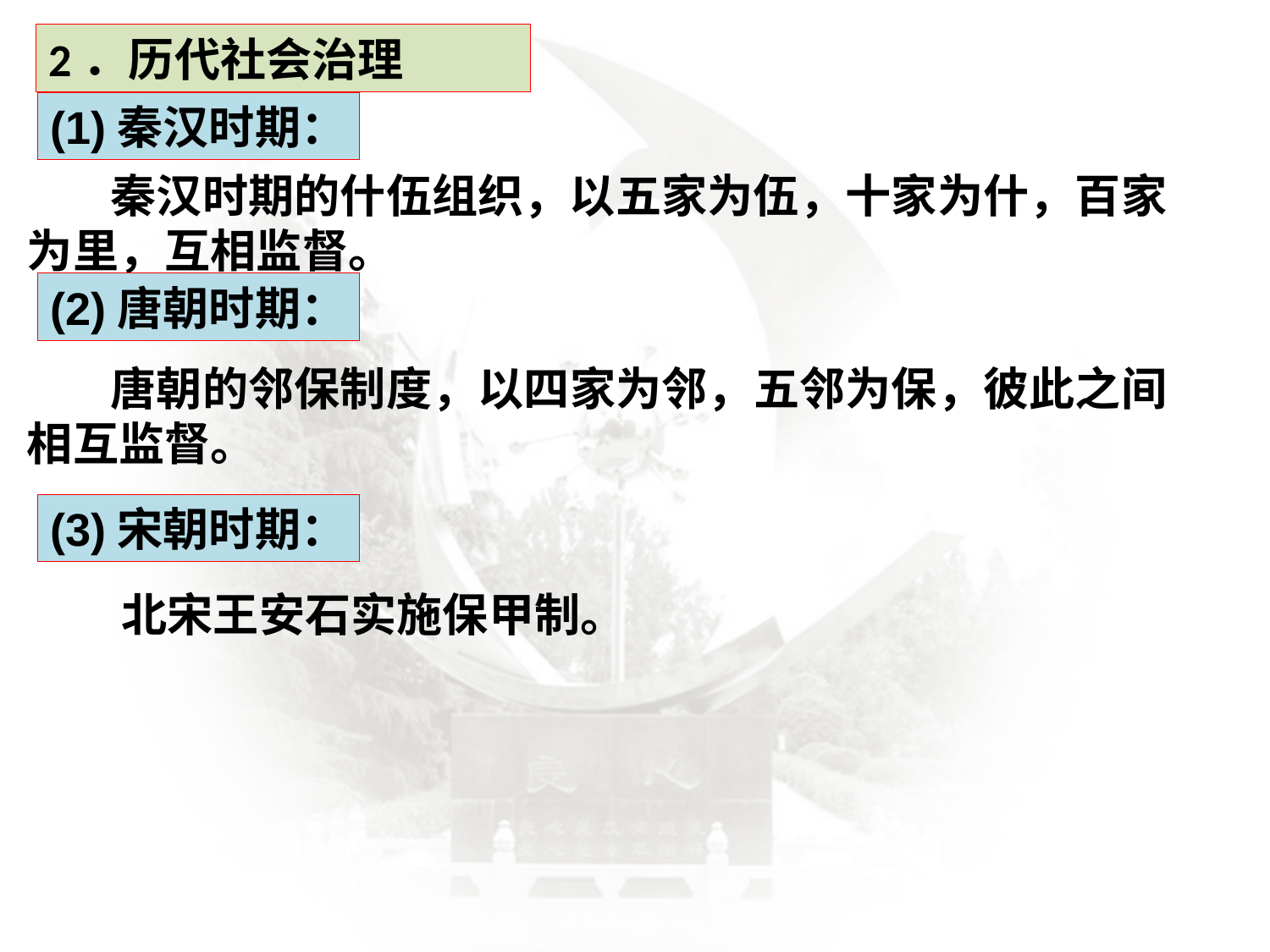

2．历代社会治理
(1)秦汉时期：
       秦汉时期的什伍组织，以五家为伍，十家为什，百家为里，互相监督。
(2)唐朝时期：
       唐朝的邻保制度，以四家为邻，五邻为保，彼此之间相互监督。
(3)宋朝时期：
       北宋王安石实施保甲制。